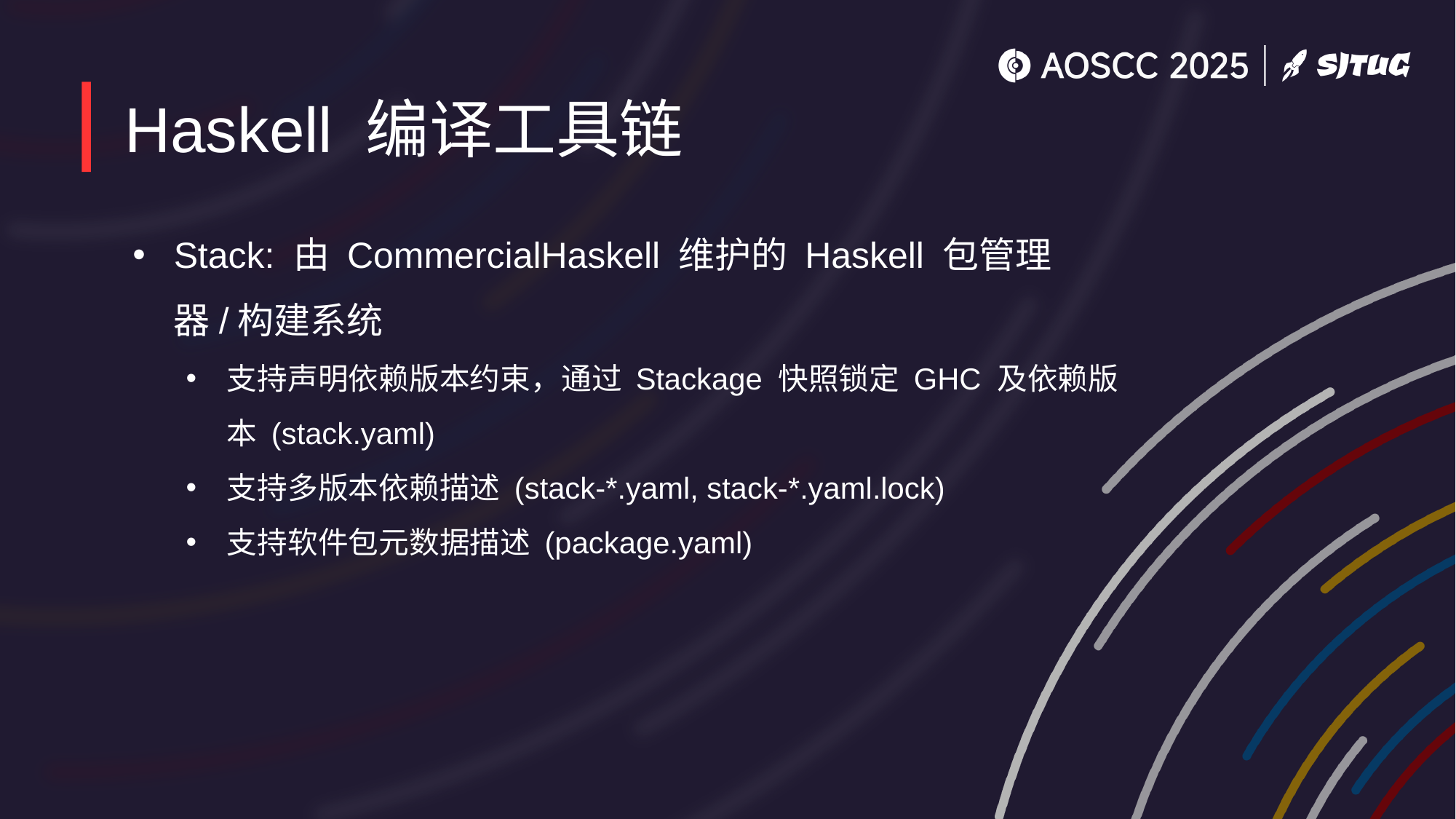

# Haskell 编译工具链
Stack: 由 CommercialHaskell 维护的 Haskell 包管理器/构建系统
支持声明依赖版本约束，通过 Stackage 快照锁定 GHC 及依赖版本 (stack.yaml)
支持多版本依赖描述 (stack-*.yaml, stack-*.yaml.lock)
支持软件包元数据描述 (package.yaml)